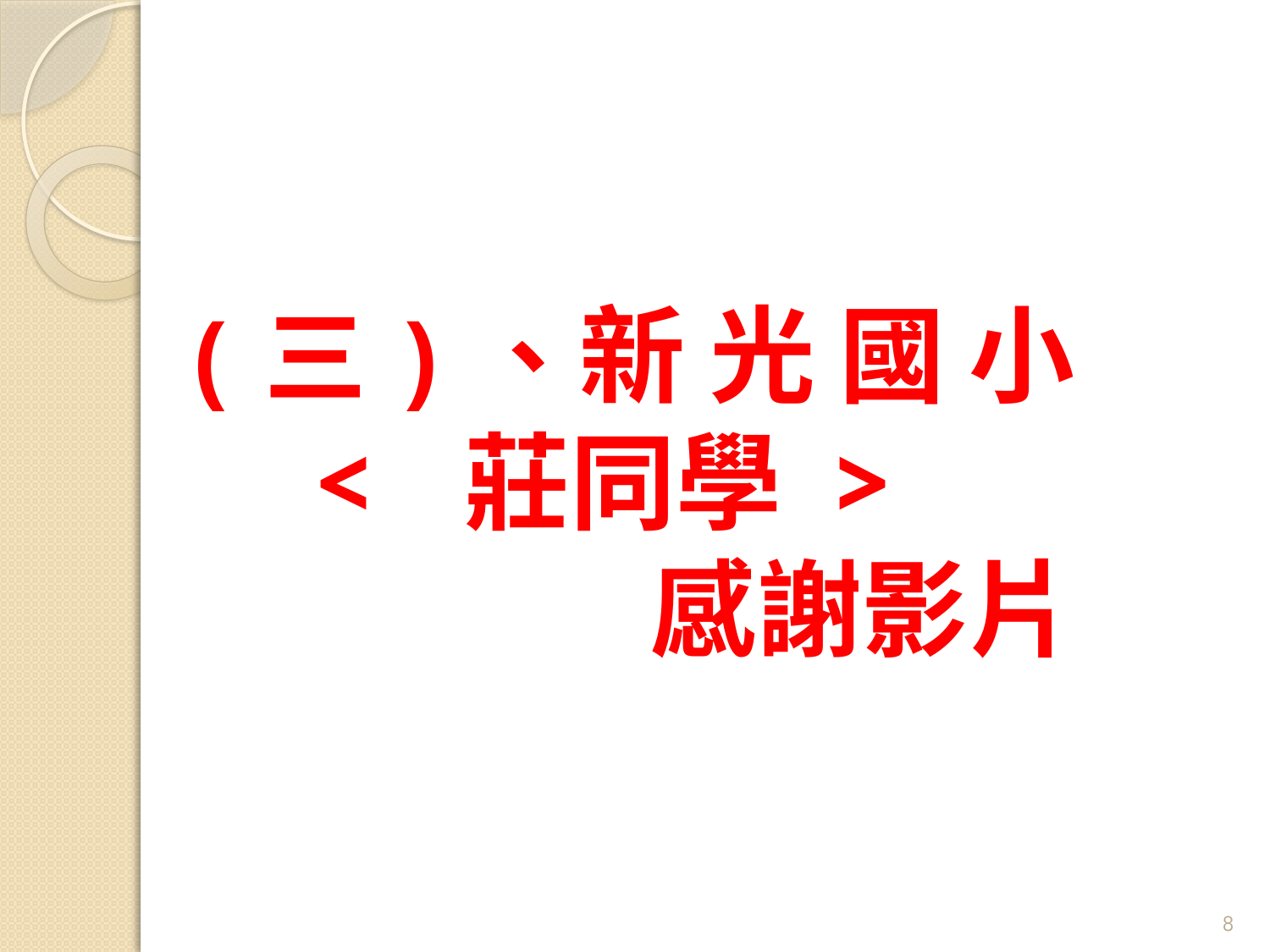

(三)、新 光 國 小
       < 莊同學 >
        感謝影片
8